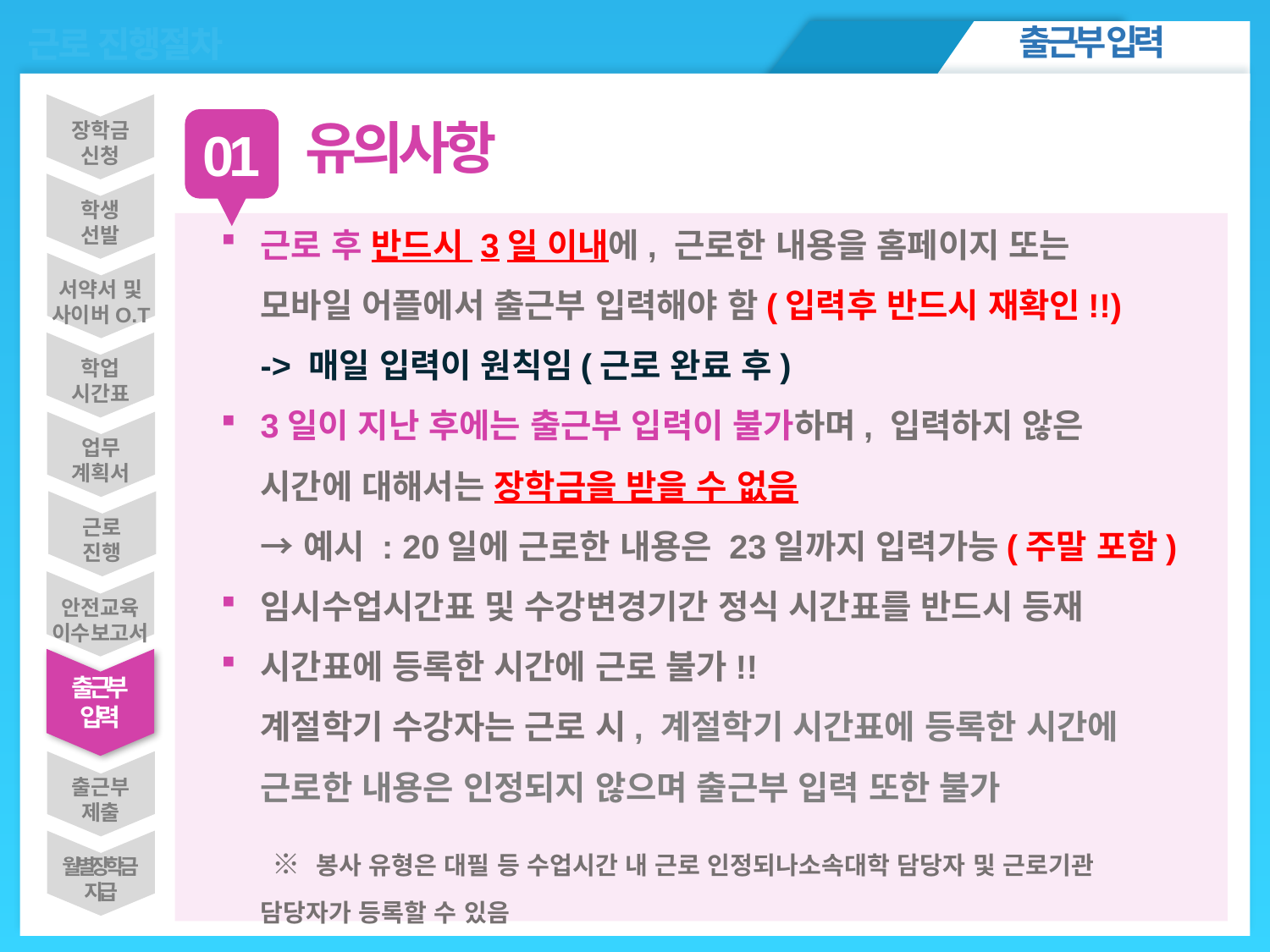

출근부 입력
근로 진행절차

ㅇㅁㄴㅇㄴㅇ

장학금
신청
학생
선발
서약서 및
사이버O.T
학업
시간표
업무
계획서
근로
진행
안전교육
이수보고서
출근부
입력
출근부
제출
월별 장학금
지급
유의사항
01

근로 후 반드시 3일 이내에, 근로한 내용을 홈페이지 또는
모바일 어플에서 출근부 입력해야 함(입력후 반드시 재확인!!)
-> 매일 입력이 원칙임(근로 완료 후)
3일이 지난 후에는 출근부 입력이 불가하며, 입력하지 않은
시간에 대해서는 장학금을 받을 수 없음
→ 예시 : 20일에 근로한 내용은 23일까지 입력가능(주말 포함)
임시수업시간표 및 수강변경기간 정식 시간표를 반드시 등재
시간표에 등록한 시간에 근로 불가!!
계절학기 수강자는 근로 시, 계절학기 시간표에 등록한 시간에 근로한 내용은 인정되지 않으며 출근부 입력 또한 불가
 ※  봉사 유형은 대필 등 수업시간 내 근로 인정되나소속대학 담당자 및 근로기관 담당자가 등록할 수 있음